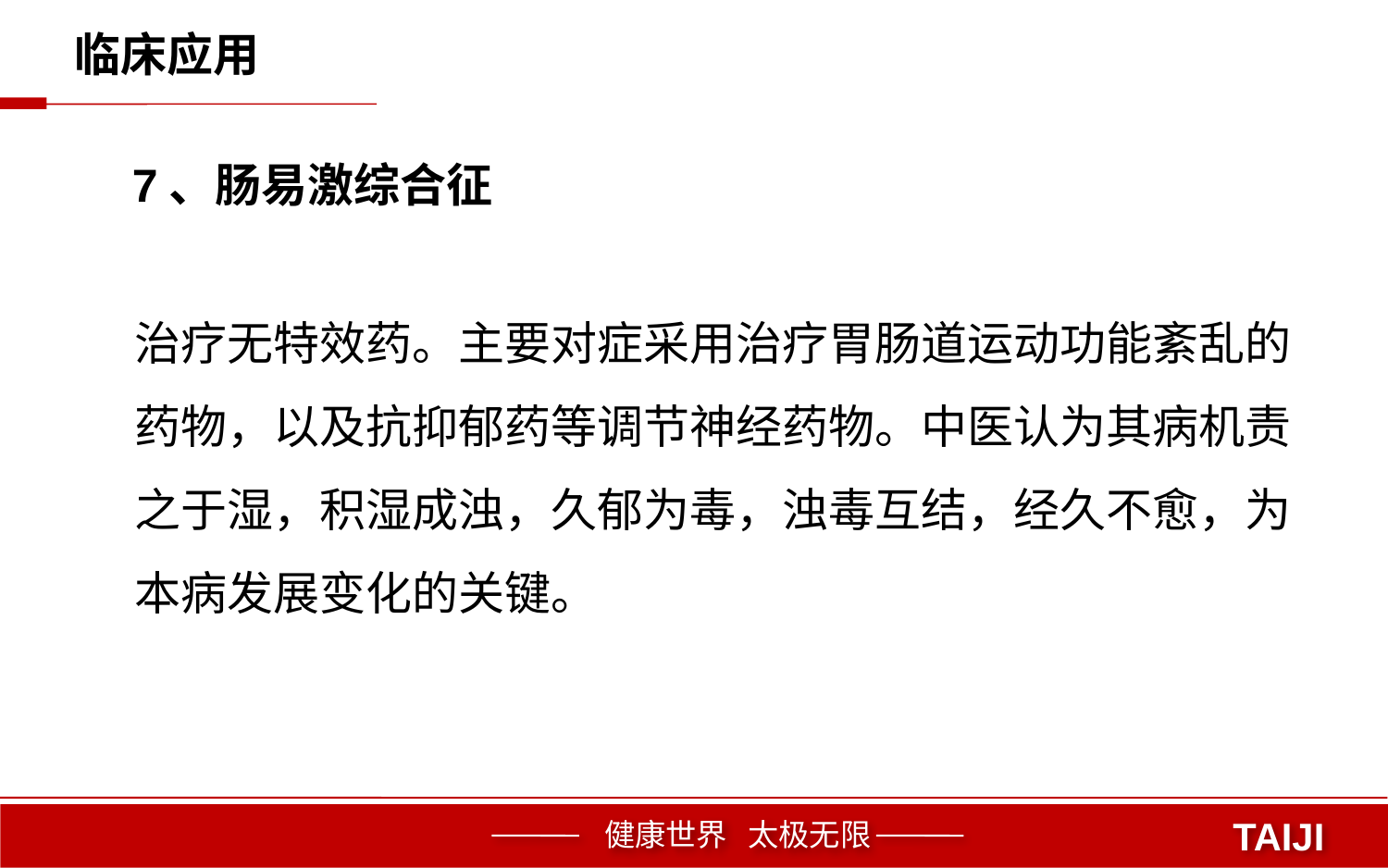

临床应用
7、肠易激综合征
治疗无特效药。主要对症采用治疗胃肠道运动功能紊乱的药物，以及抗抑郁药等调节神经药物。中医认为其病机责之于湿，积湿成浊，久郁为毒，浊毒互结，经久不愈，为本病发展变化的关键。